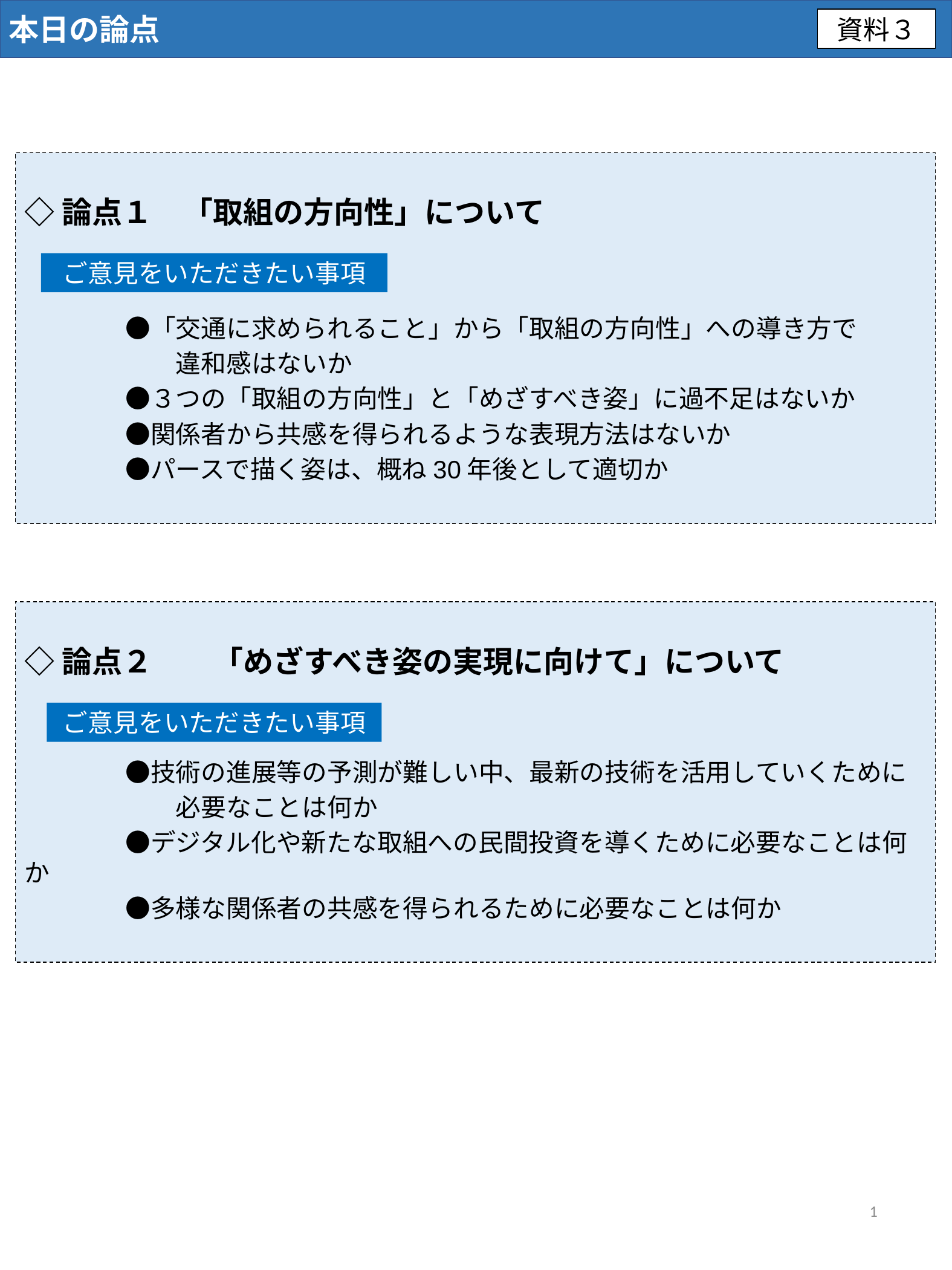

本日の論点
資料３

◇論点１　「取組の方向性」について

　　　　●「交通に求められること」から「取組の方向性」への導き方で
　　　　　　違和感はないか
　　　　●３つの「取組の方向性」と「めざすべき姿」に過不足はないか
　　　　●関係者から共感を得られるような表現方法はないか
　　　　●パースで描く姿は、概ね30年後として適切か

ご意見をいただきたい事項

◇論点２　　「めざすべき姿の実現に向けて」について

　　　　●技術の進展等の予測が難しい中、最新の技術を活用していくために
　　　　　　必要なことは何か
　　　　●デジタル化や新たな取組への民間投資を導くために必要なことは何か
　　　　●多様な関係者の共感を得られるために必要なことは何か

ご意見をいただきたい事項
1